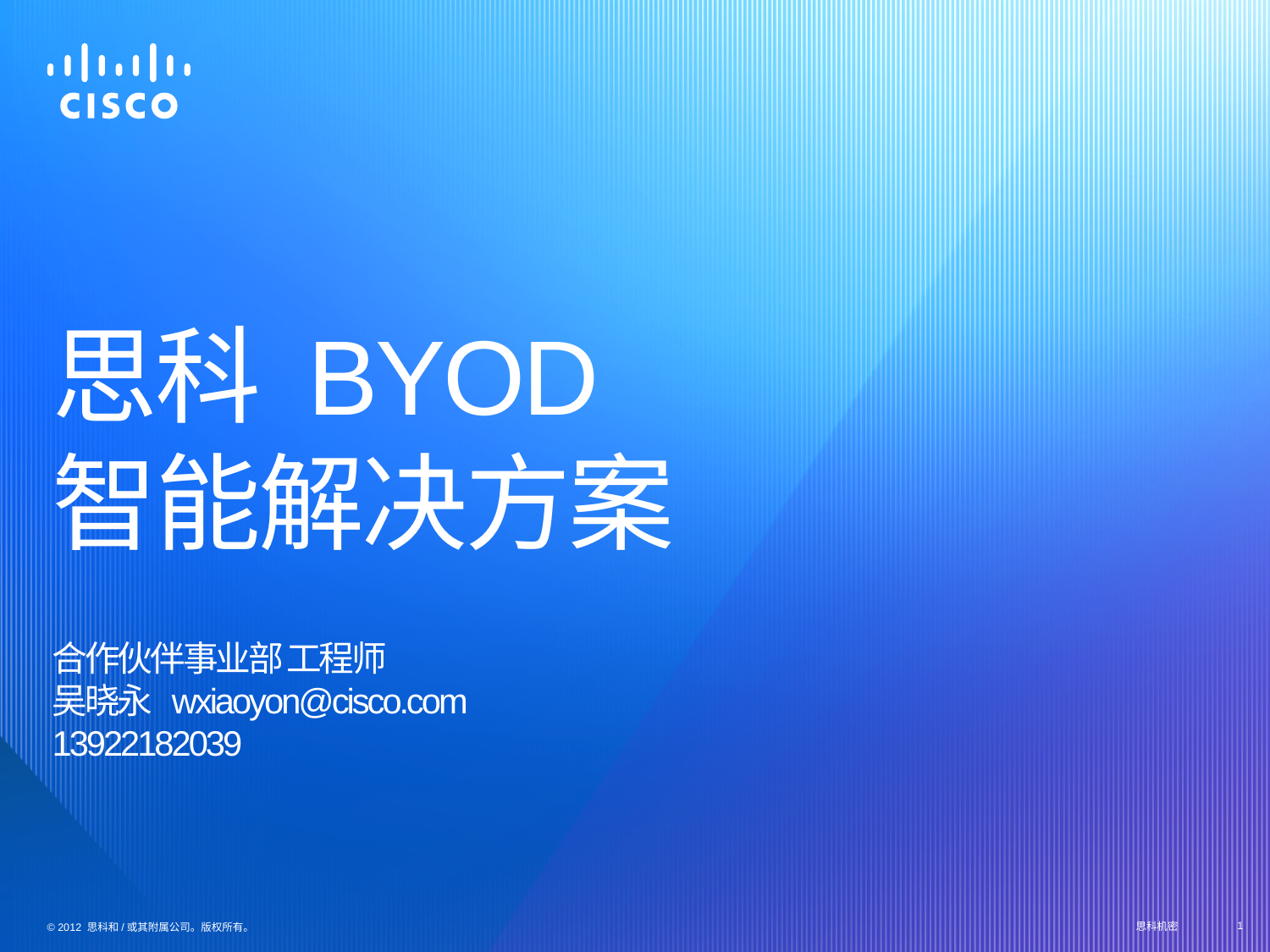

# 思科 BYOD 智能解决方案
合作伙伴事业部 工程师
吴晓永  wxiaoyon@cisco.com
13922182039